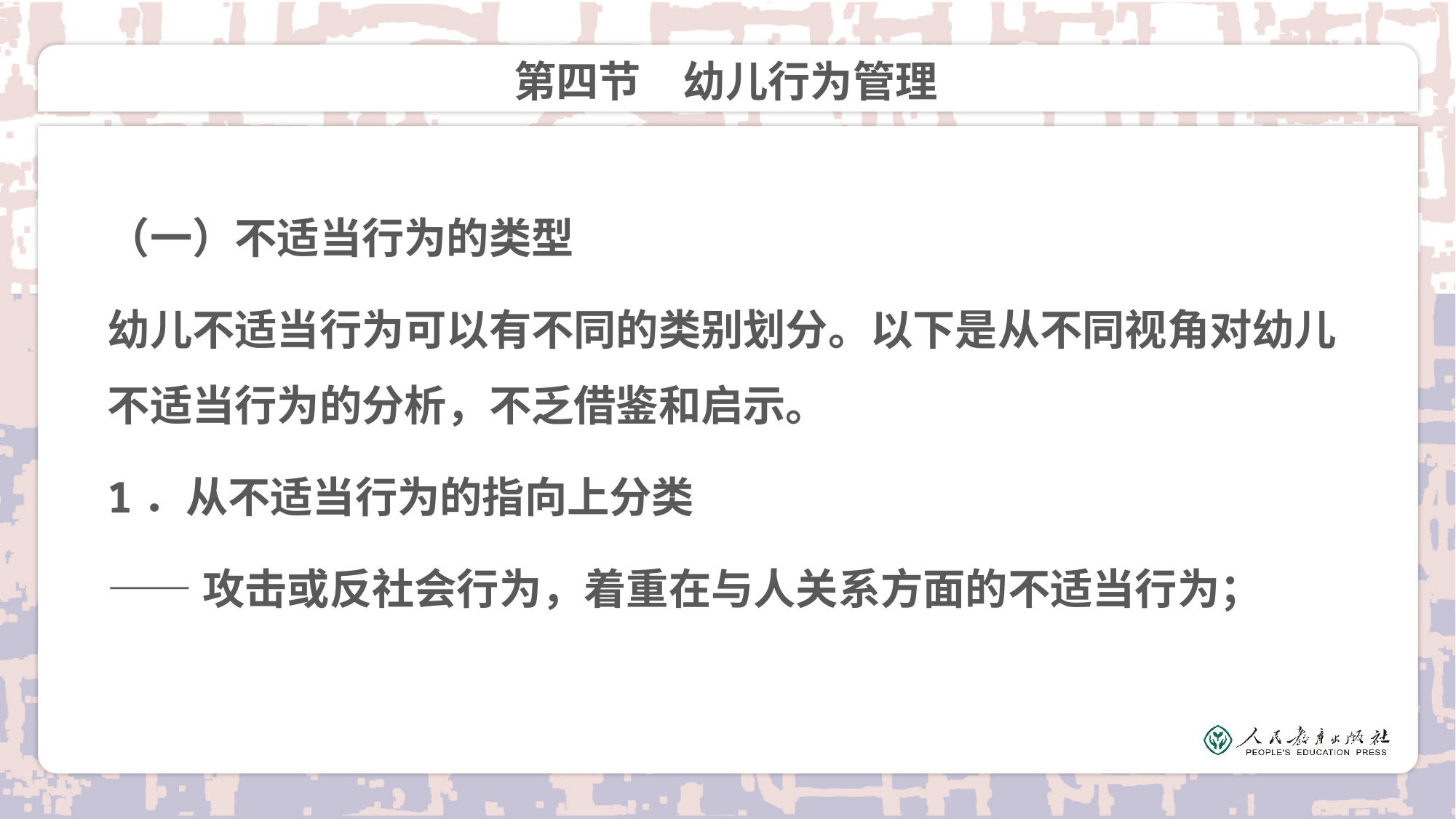

# 第四节　幼儿行为管理
（一）不适当行为的类型
幼儿不适当行为可以有不同的类别划分。以下是从不同视角对幼儿不适当行为的分析，不乏借鉴和启示。
1．从不适当行为的指向上分类
——攻击或反社会行为，着重在与人关系方面的不适当行为；